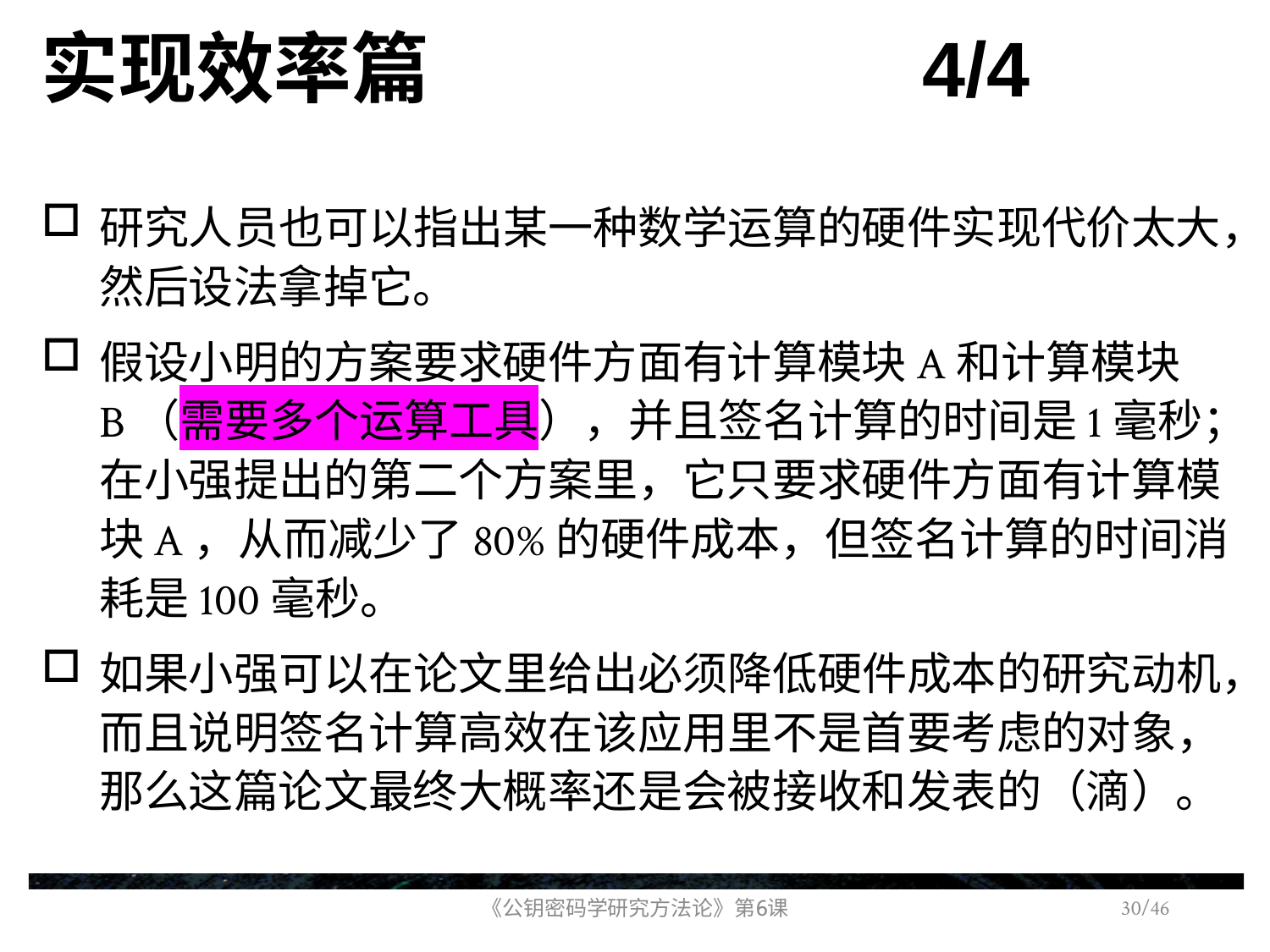

# 实现效率篇                           4/4
研究人员也可以指出某一种数学运算的硬件实现代价太大，然后设法拿掉它。
假设小明的方案要求硬件方面有计算模块A和计算模块B（需要多个运算工具），并且签名计算的时间是1毫秒；在小强提出的第二个方案里，它只要求硬件方面有计算模块A，从而减少了80%的硬件成本，但签名计算的时间消耗是100毫秒。
如果小强可以在论文里给出必须降低硬件成本的研究动机，而且说明签名计算高效在该应用里不是首要考虑的对象，那么这篇论文最终大概率还是会被接收和发表的（滴）。
《公钥密码学研究方法论》第6课
30/46